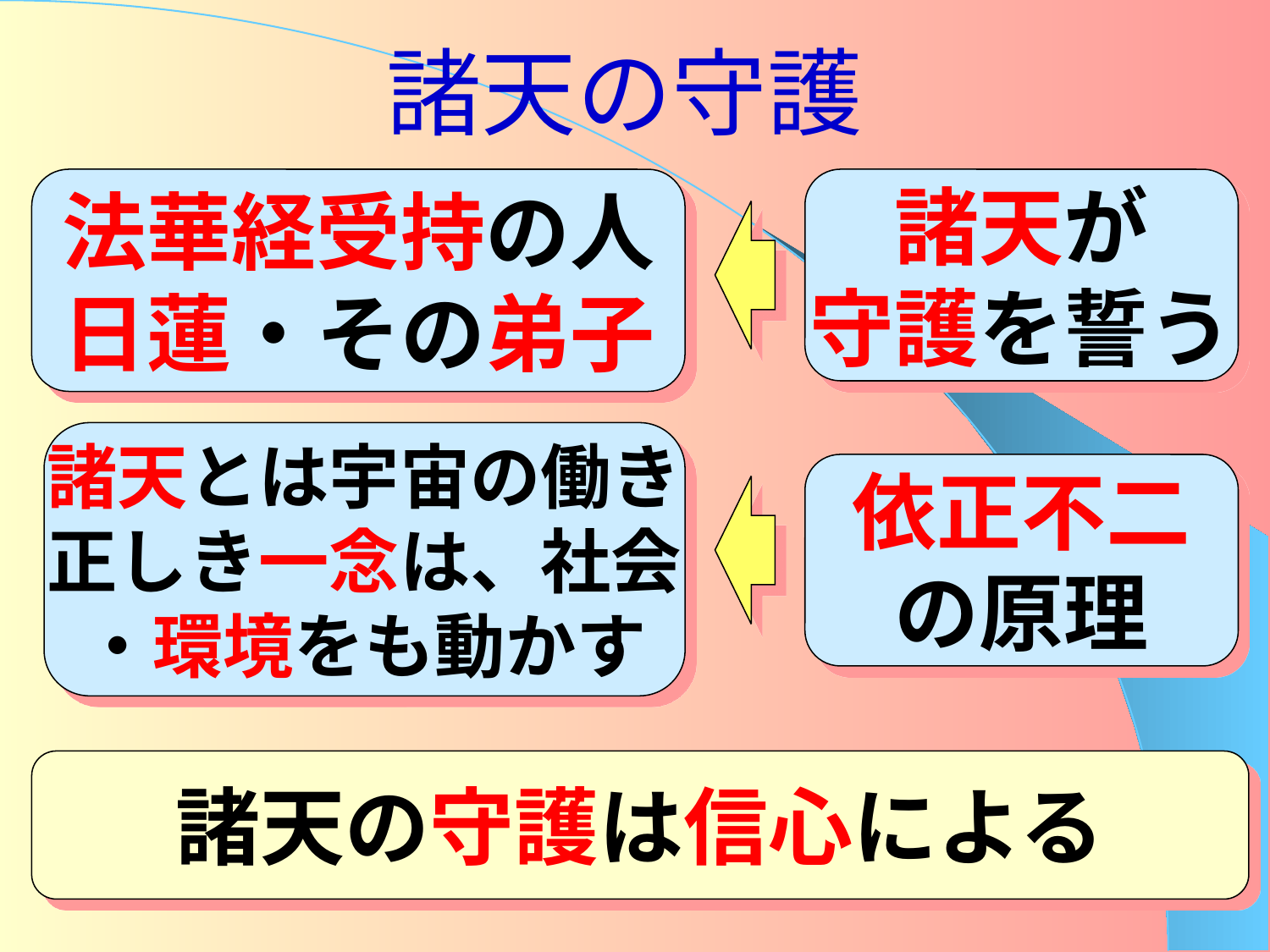

# 諸天の守護
法華経受持の人
日蓮・その弟子
諸天が
守護を誓う

諸天とは宇宙の働き
正しき一念は、社会
・環境をも動かす
依正不二
の原理

諸天の守護は信心による